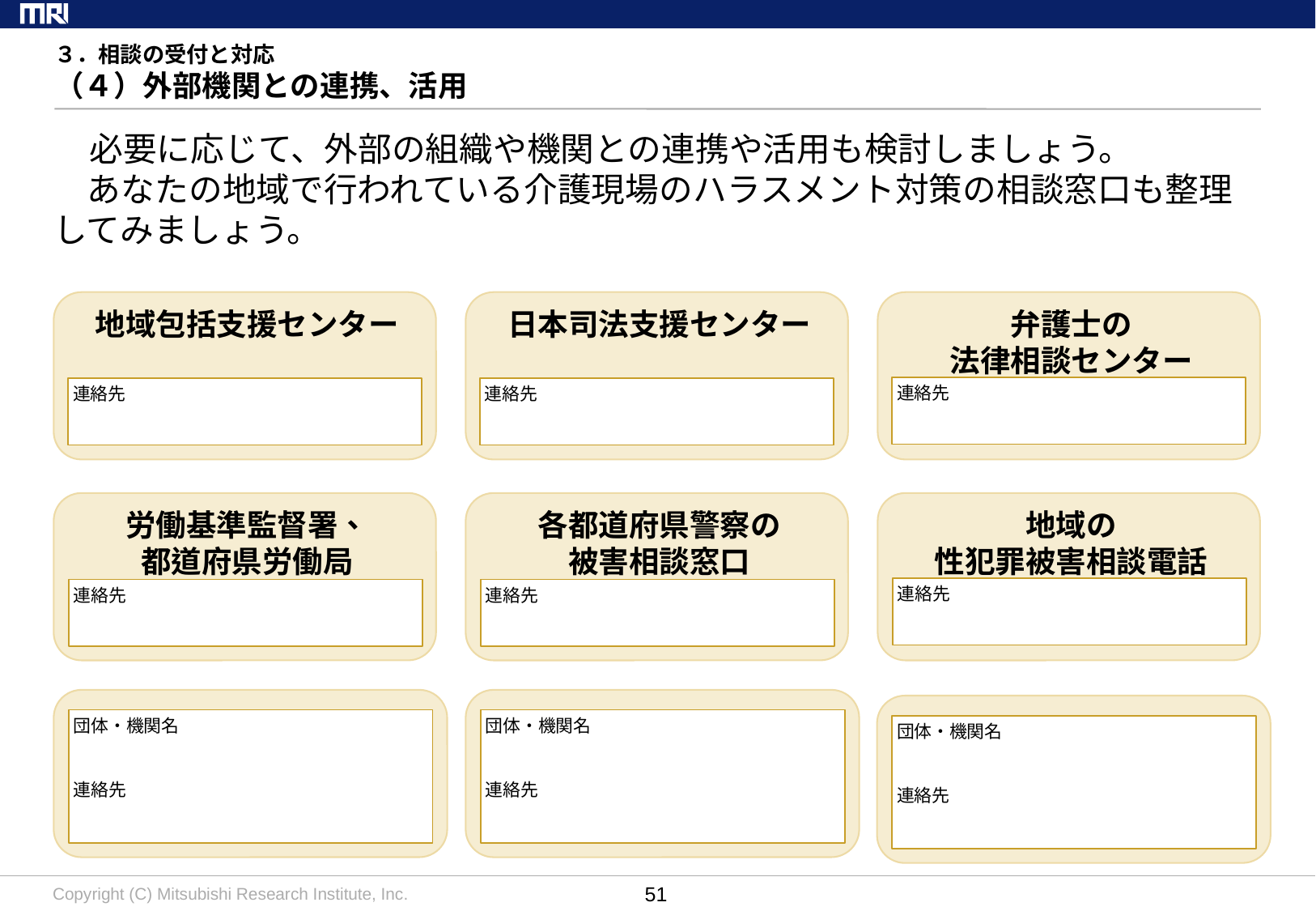

# ３．相談の受付と対応 （４）外部機関との連携、活用
必要に応じて、外部の組織や機関との連携や活用も検討しましょう。
　あなたの地域で行われている介護現場のハラスメント対策の相談窓口も整理してみましょう。
地域包括支援センター
日本司法支援センター
弁護士の
法律相談センター
連絡先
連絡先
連絡先
労働基準監督署、
都道府県労働局
各都道府県警察の
被害相談窓口
地域の
性犯罪被害相談電話
連絡先
連絡先
連絡先

団体・機関名

連絡先
団体・機関名

連絡先
団体・機関名

連絡先